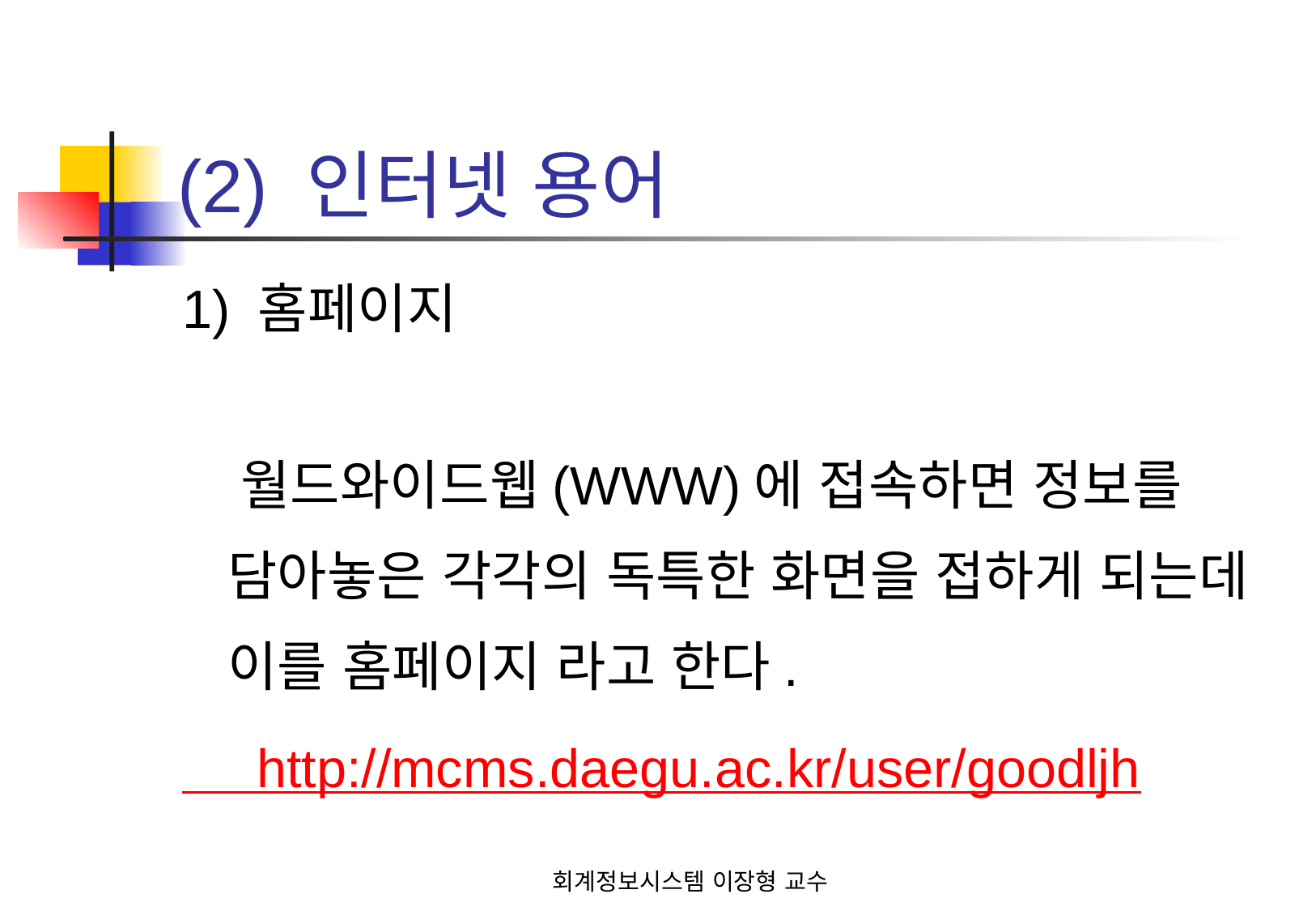

# (2) 인터넷 용어
1) 홈페이지

   월드와이드웹(WWW)에 접속하면 정보를 담아놓은 각각의 독특한 화면을 접하게 되는데 이를 홈페이지 라고 한다.
     http://mcms.daegu.ac.kr/user/goodljh

회계정보시스템 이장형 교수